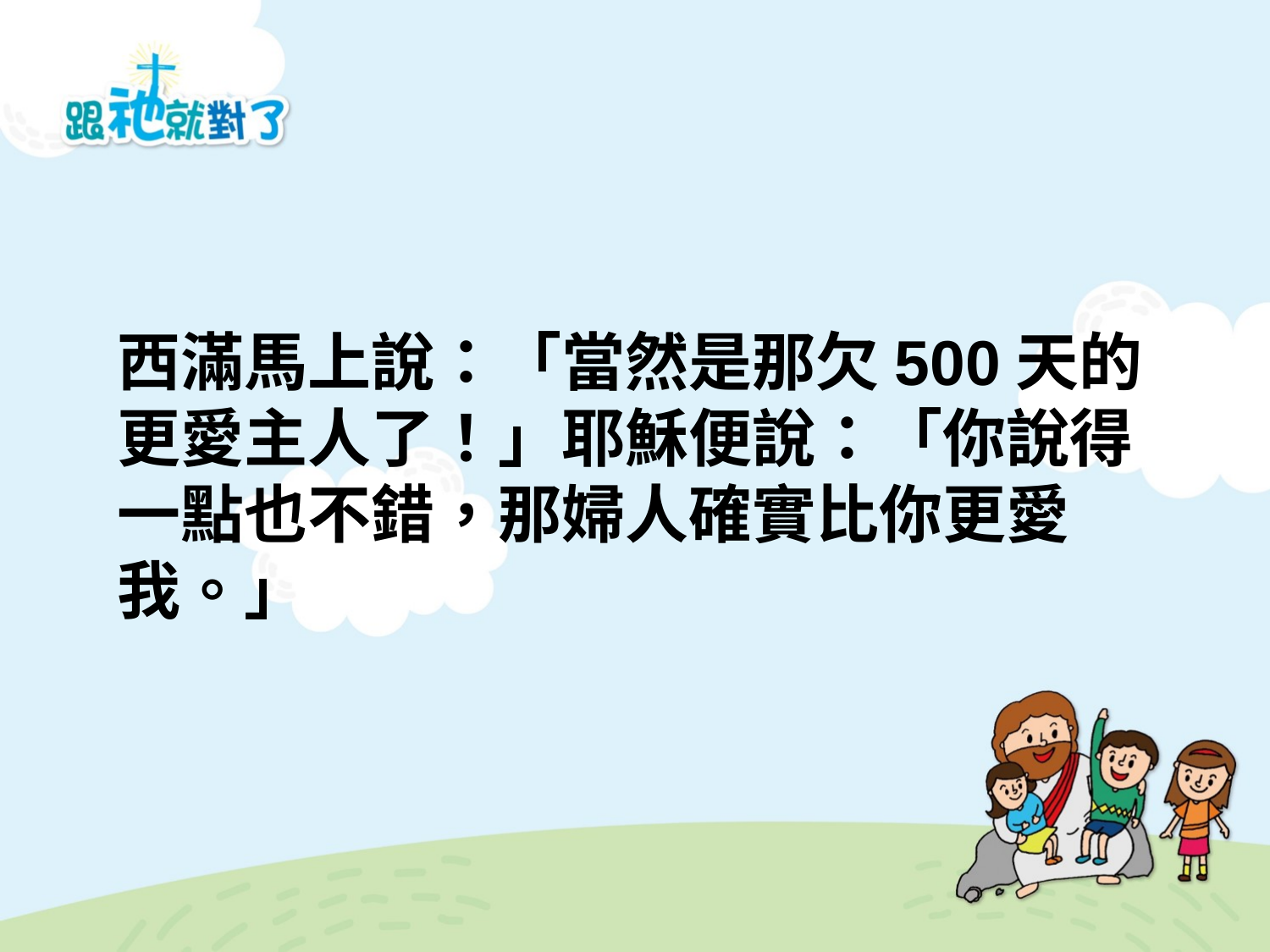

西滿馬上說：「當然是那欠500天的更愛主人了！」耶穌便說：「你說得一點也不錯，那婦人確實比你更愛我。」